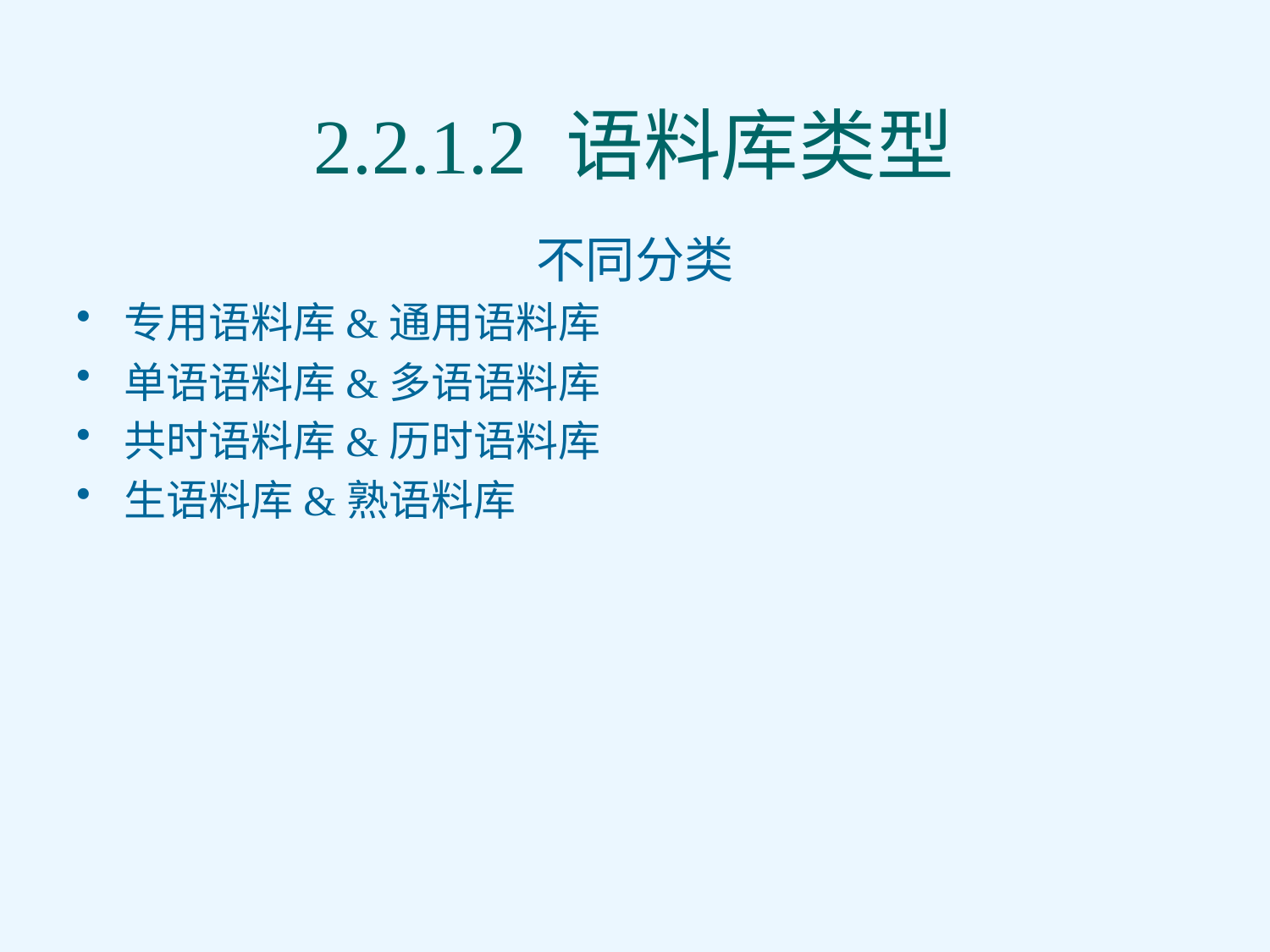

2.2.1.2 语料库类型
不同分类
专用语料库&通用语料库
单语语料库&多语语料库
共时语料库&历时语料库
生语料库&熟语料库